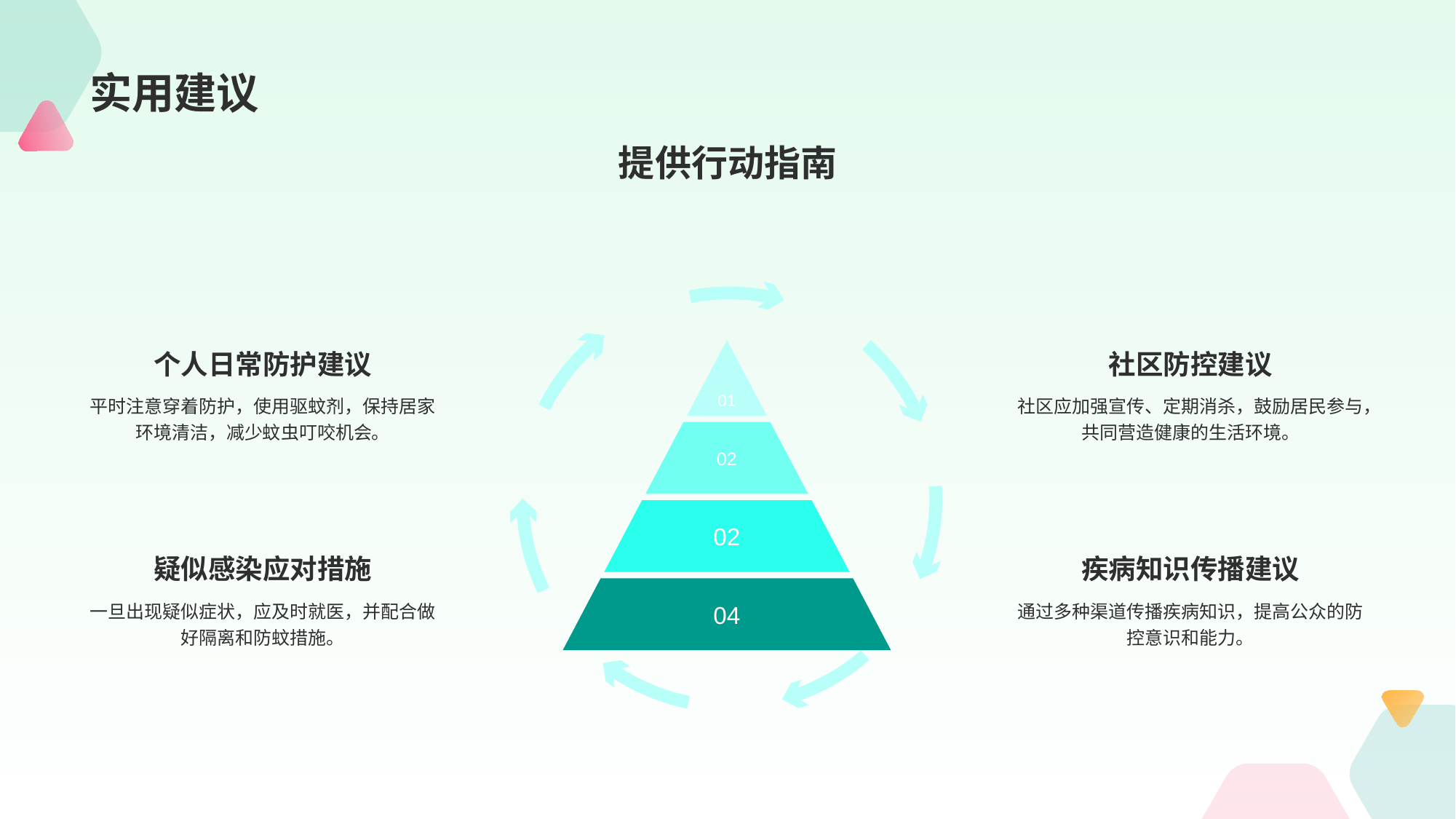

# 实用建议
提供行动指南

个人日常防护建议
01
平时注意穿着防护，使用驱蚊剂，保持居家环境清洁，减少蚊虫叮咬机会。
社区防控建议
社区应加强宣传、定期消杀，鼓励居民参与，共同营造健康的生活环境。
02
02
疑似感染应对措施
一旦出现疑似症状，应及时就医，并配合做好隔离和防蚊措施。
疾病知识传播建议
04
通过多种渠道传播疾病知识，提高公众的防控意识和能力。